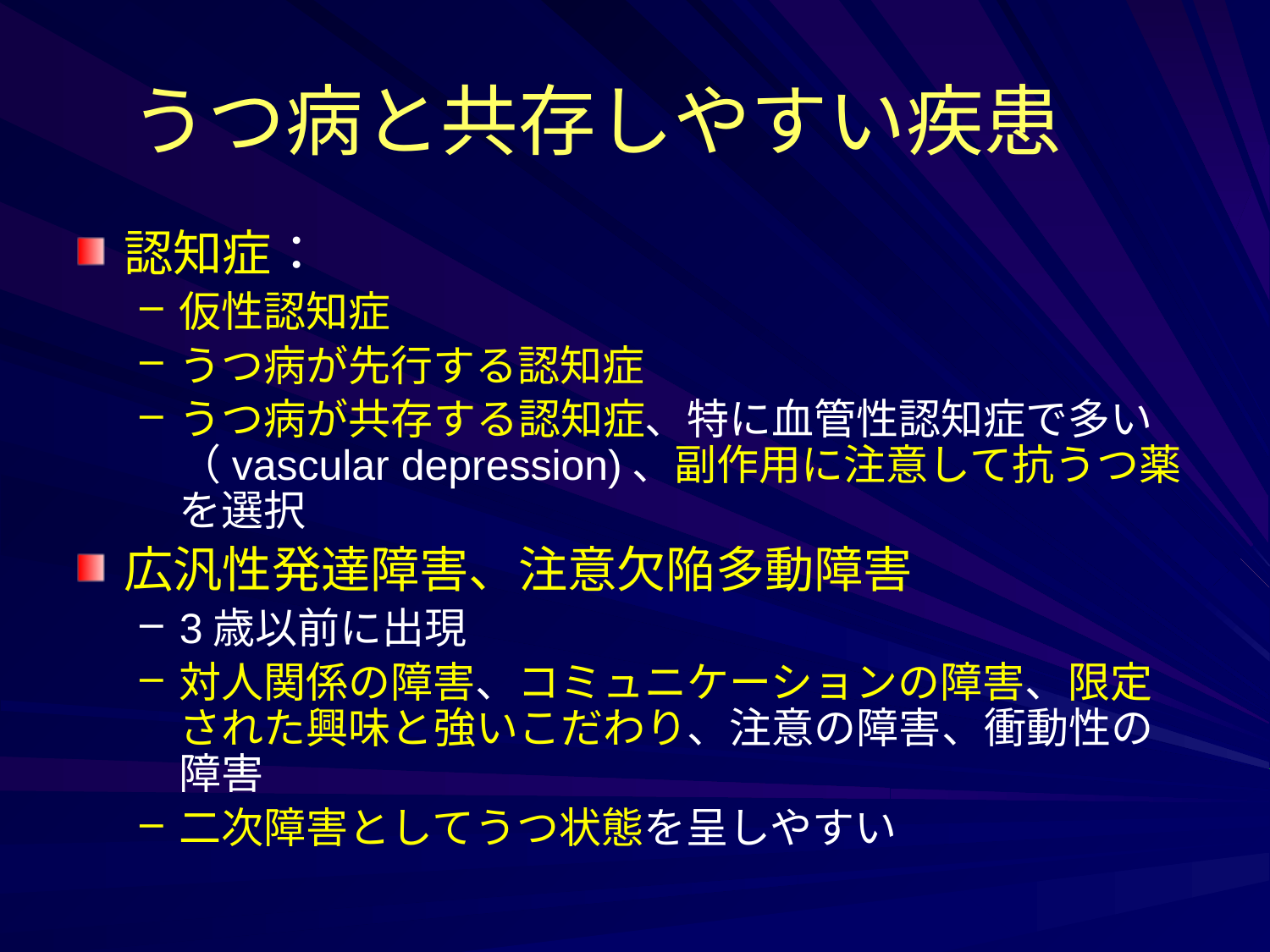

# うつ病と共存しやすい疾患
認知症：
仮性認知症
うつ病が先行する認知症
うつ病が共存する認知症、特に血管性認知症で多い（vascular depression)、副作用に注意して抗うつ薬を選択
広汎性発達障害、注意欠陥多動障害
3歳以前に出現
対人関係の障害、コミュニケーションの障害、限定された興味と強いこだわり、注意の障害、衝動性の障害
二次障害としてうつ状態を呈しやすい